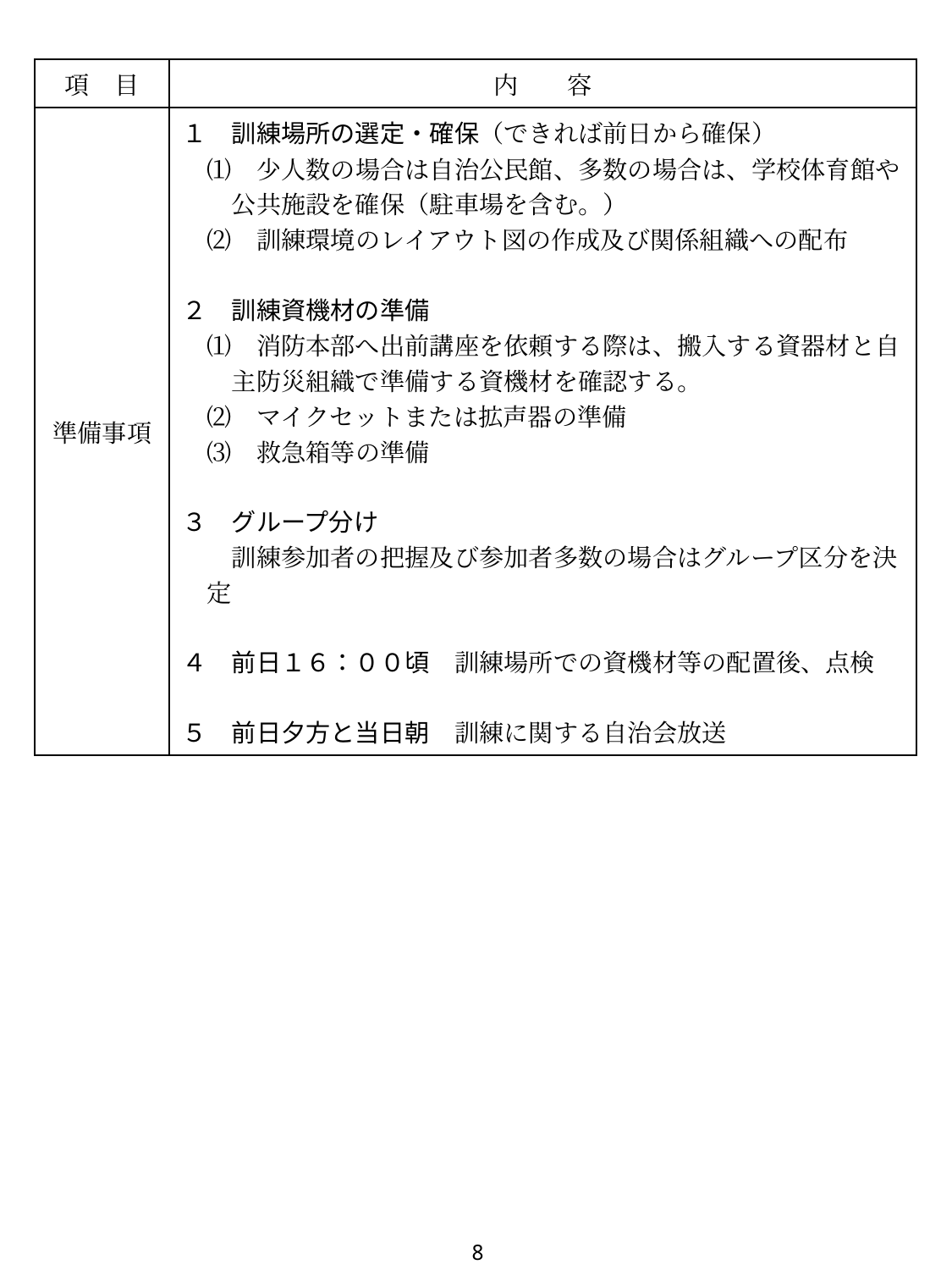

| 項　目 | 内　　容 |
| --- | --- |
| 準備事項 | １　訓練場所の選定・確保（できれば前日から確保） 　⑴　少人数の場合は自治公民館、多数の場合は、学校体育館や 　　公共施設を確保（駐車場を含む。） 　⑵　訓練環境のレイアウト図の作成及び関係組織への配布 ２　訓練資機材の準備 　⑴　消防本部へ出前講座を依頼する際は、搬入する資器材と自 　　主防災組織で準備する資機材を確認する。 　⑵　マイクセットまたは拡声器の準備 　⑶　救急箱等の準備 ３　グループ分け 　　訓練参加者の把握及び参加者多数の場合はグループ区分を決 　定 ４　前日１６：００頃　訓練場所での資機材等の配置後、点検 ５　前日夕方と当日朝　訓練に関する自治会放送 |
8